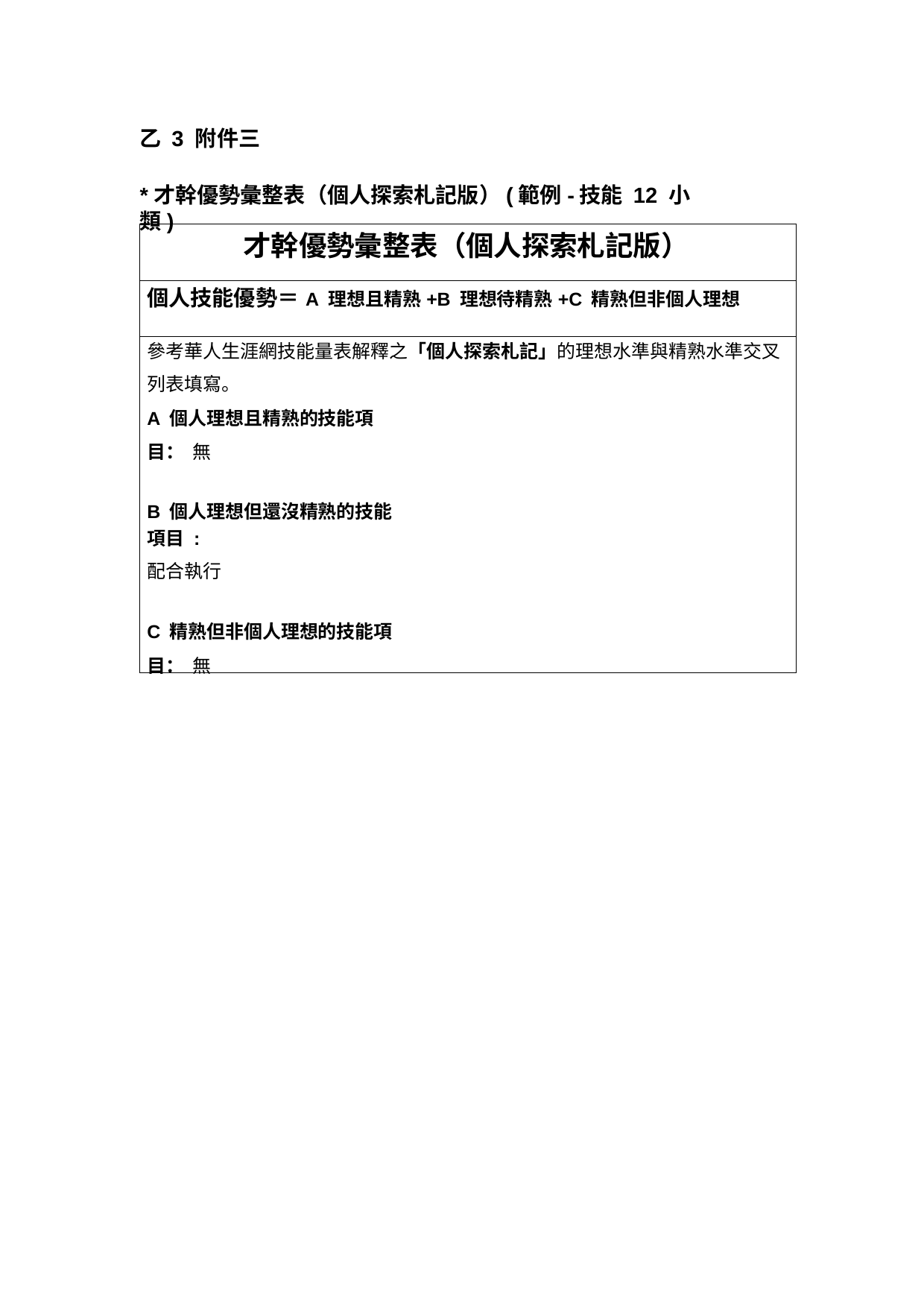

乙 3 附件三

*才幹優勢彙整表（個人探索札記版）(範例-技能 12 小類)
| 才幹優勢彙整表（個人探索札記版） |
| --- |
| 個人技能優勢＝A 理想且精熟+B 理想待精熟+C 精熟但非個人理想 |
| 參考華人生涯網技能量表解釋之「個人探索札記」的理想水準與精熟水準交叉 列表填寫。 A 個人理想且精熟的技能項目： 無 B 個人理想但還沒精熟的技能項目 : 配合執行 C 精熟但非個人理想的技能項目： 無 |